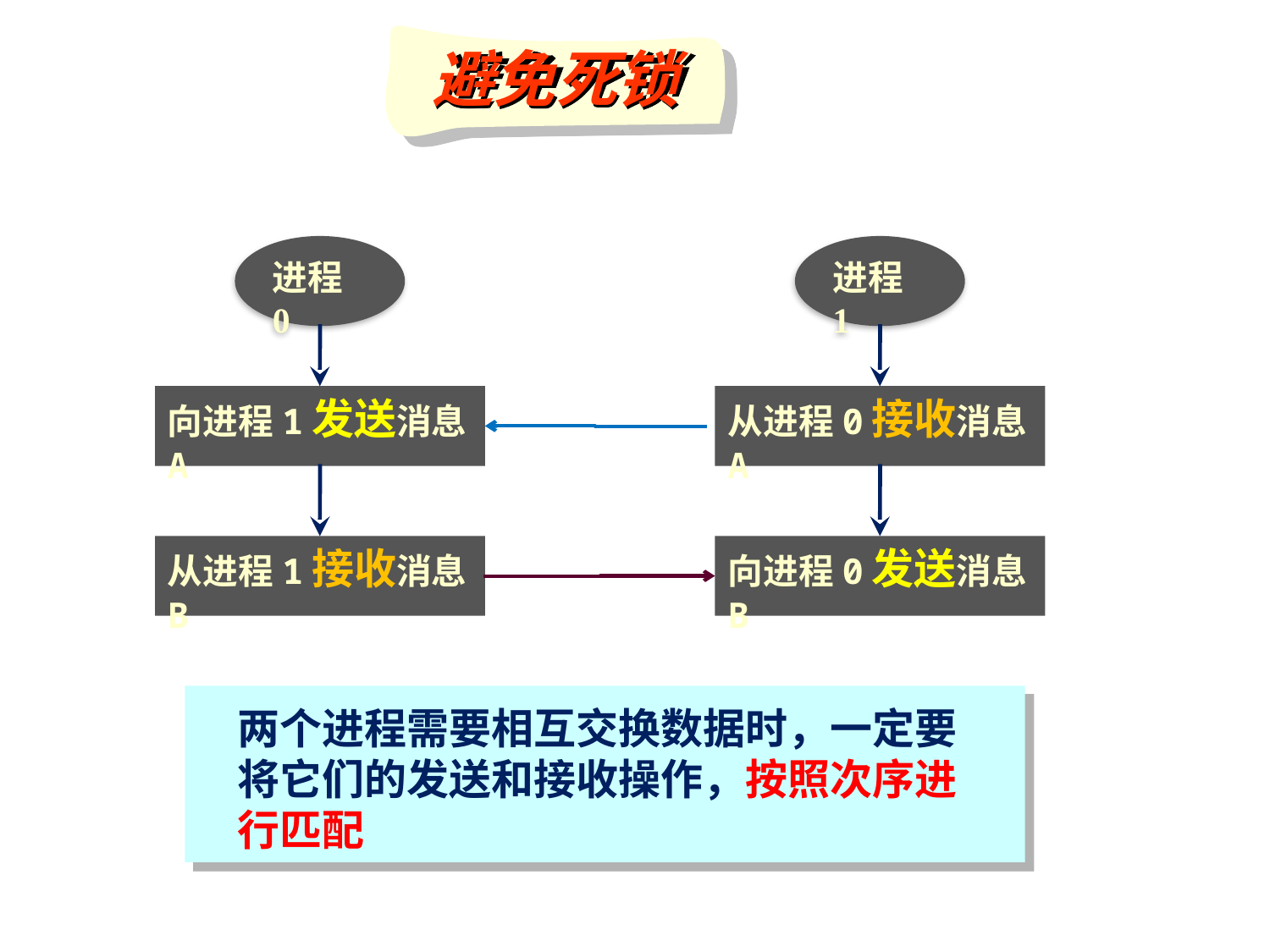

避免死锁
进程0
向进程1发送消息A
从进程1接收消息B
进程1
从进程0接收消息A
向进程0发送消息B

两个进程需要相互交换数据时，一定要将它们的发送和接收操作，按照次序进行匹配